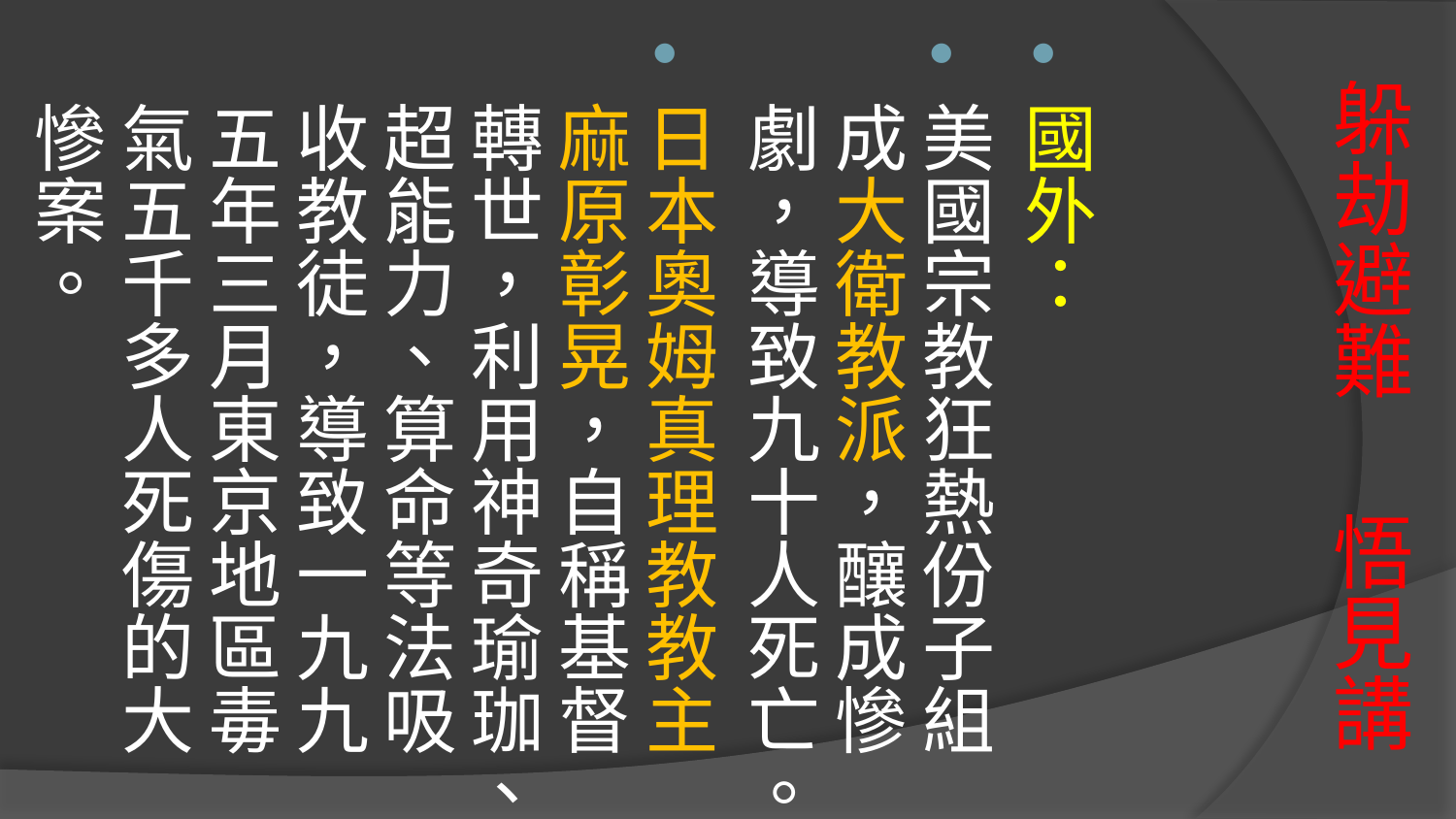

國外：
美國宗教狂熱份子組成大衛教派，釀成慘劇，導致九十人死亡。
日本奧姆真理教教主麻原彰晃，自稱基督轉世，利用神奇瑜珈、超能力、算命等法吸收教徒，導致一九九五年三月東京地區毒氣五千多人死傷的大慘案。
# 躲劫避難      悟見講